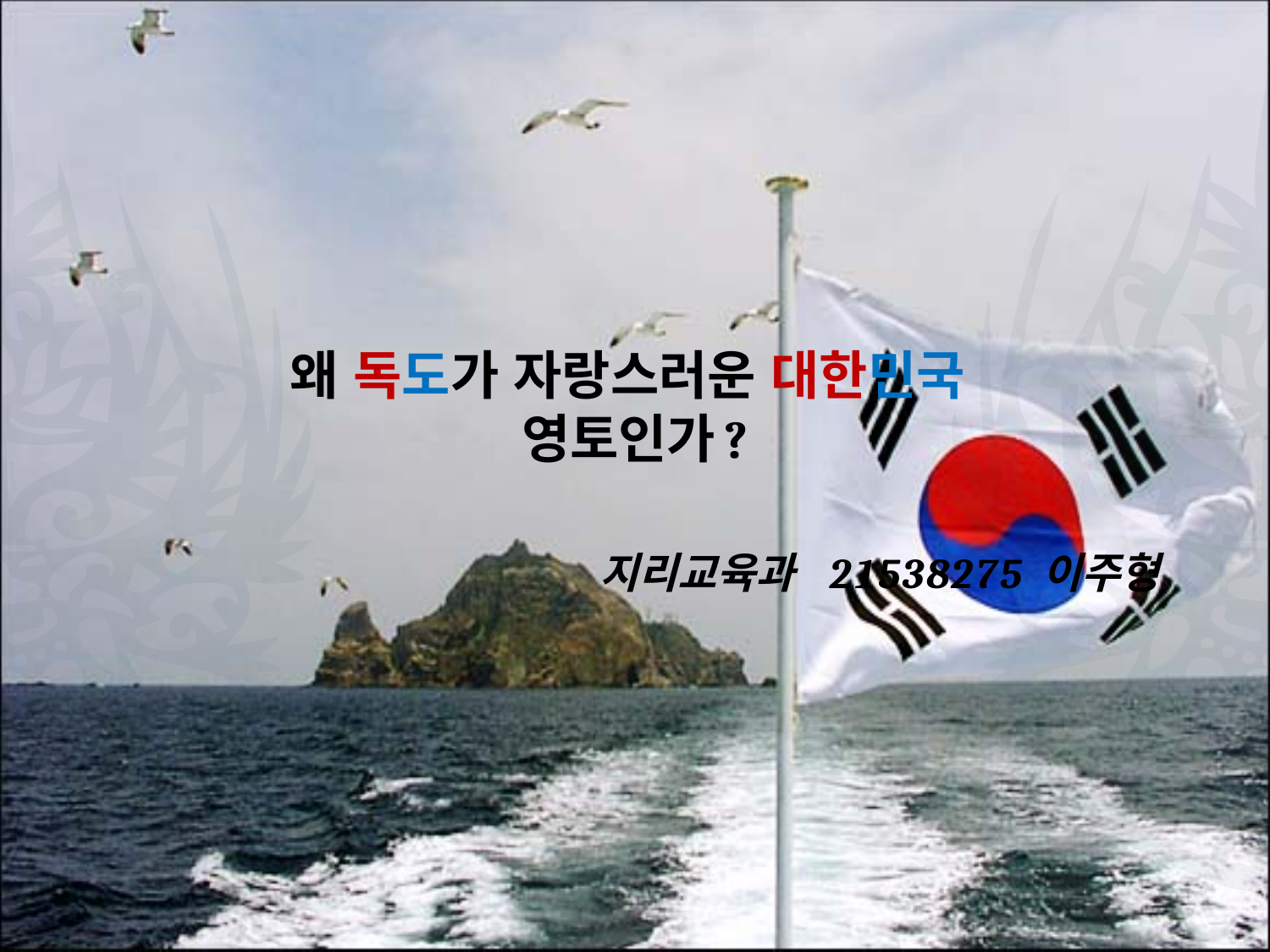

# 왜 독도가 자랑스러운 대한민국 영토인가?
지리교육과  21538275 이주형